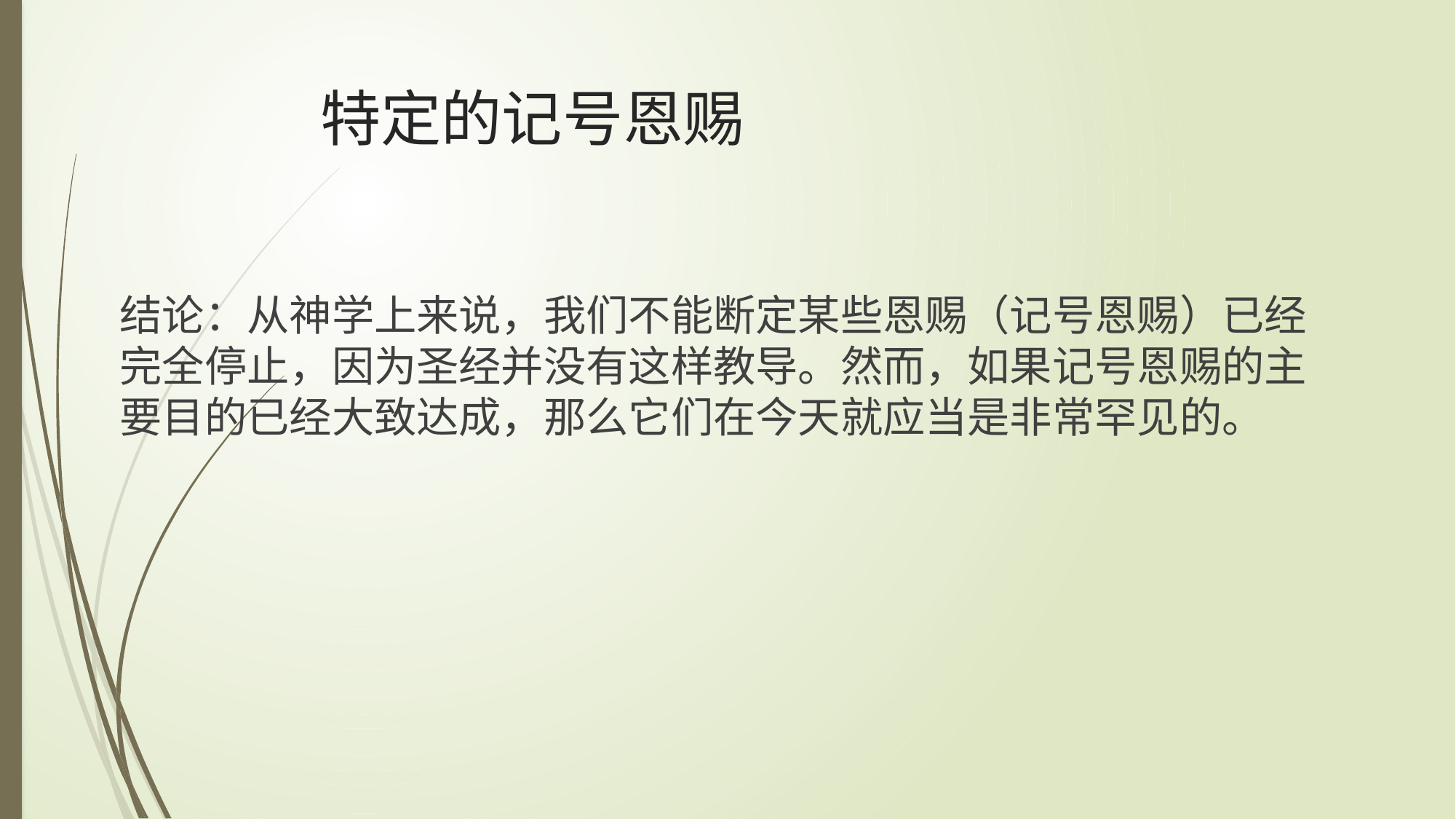

# 特定的记号恩赐
结论：从神学上来说，我们不能断定某些恩赐（记号恩赐）已经完全停止，因为圣经并没有这样教导。然而，如果记号恩赐的主要目的已经大致达成，那么它们在今天就应当是非常罕见的。